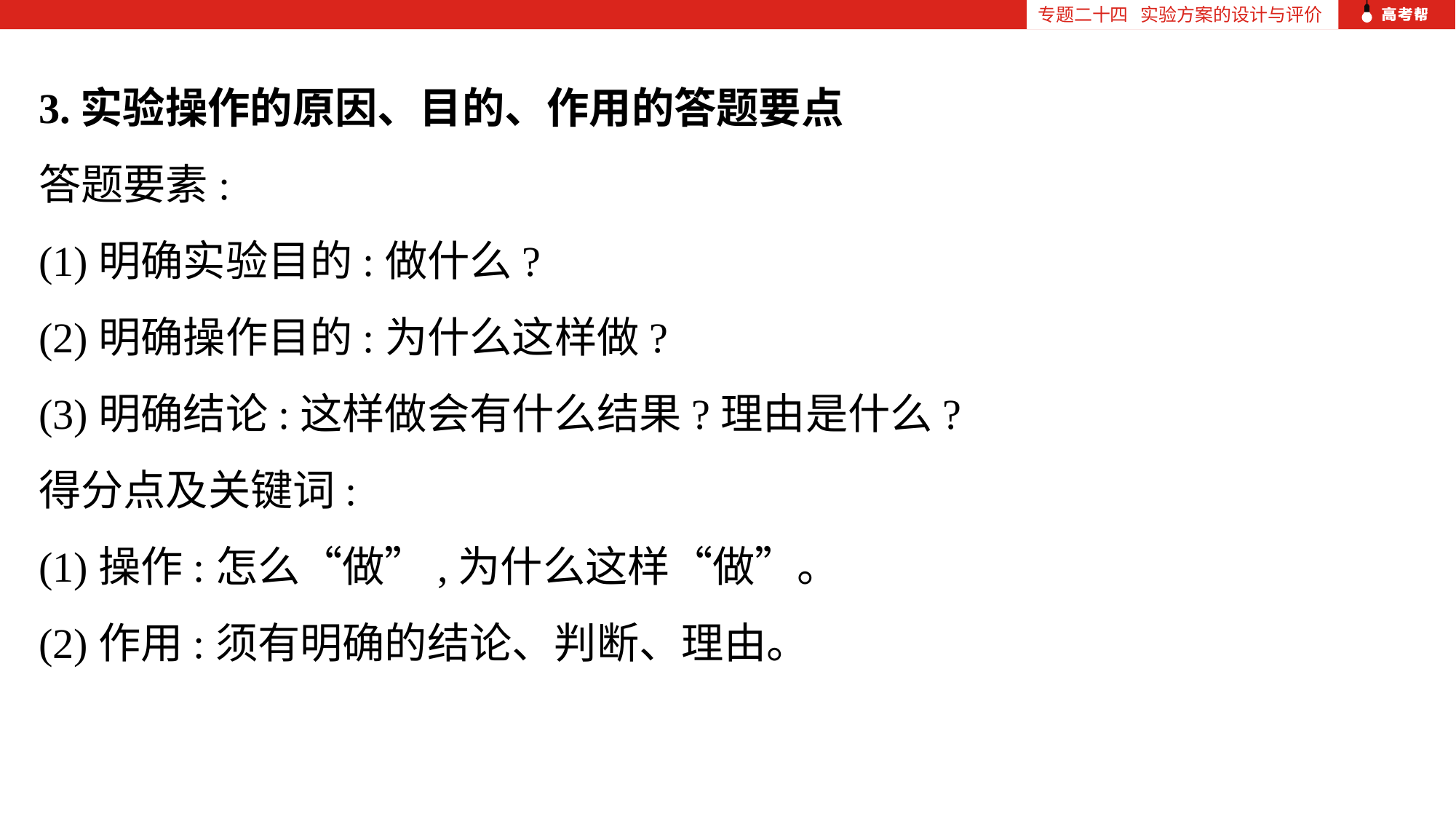

专题二十四   实验方案的设计与评价
3.实验操作的原因、目的、作用的答题要点
答题要素:
(1)明确实验目的:做什么?
(2)明确操作目的:为什么这样做?
(3)明确结论:这样做会有什么结果?理由是什么?
得分点及关键词:
(1)操作:怎么“做”,为什么这样“做”。
(2)作用:须有明确的结论、判断、理由。